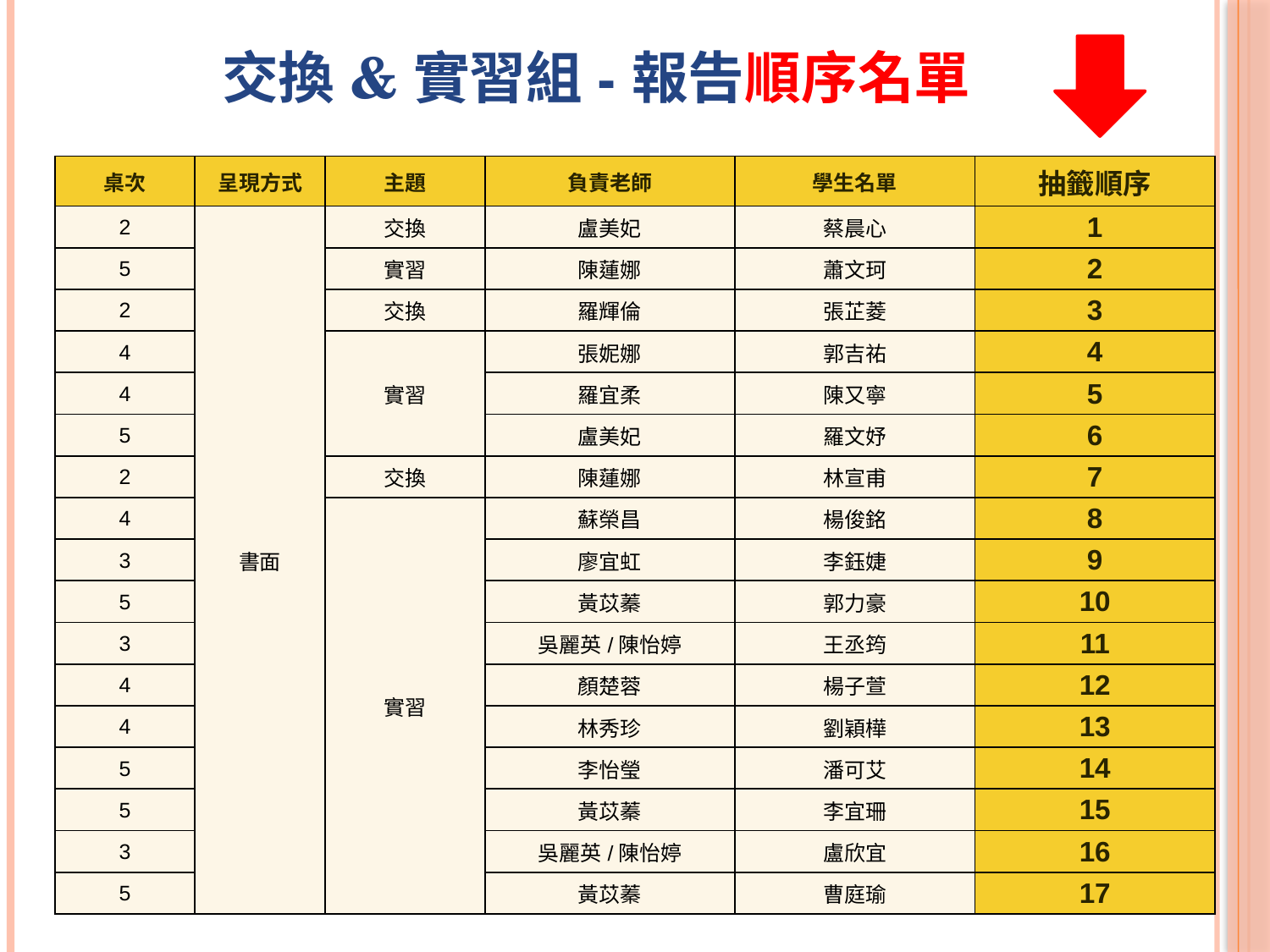

# 交換&實習組-報告順序名單

| 桌次 | 呈現方式 | 主題 | 負責老師 | 學生名單 | 抽籤順序 |
| --- | --- | --- | --- | --- | --- |
| 2 | 書面 | 交換 | 盧美妃 | 蔡晨心 | 1 |
| 5 |  | 實習 | 陳蓮娜 | 蕭文珂 | 2 |
| 2 |  | 交換 | 羅輝倫 | 張芷菱 | 3 |
| 4 |  | 實習 | 張妮娜 | 郭吉祐 | 4 |
| 4 |  |  | 羅宜柔 | 陳又寧 | 5 |
| 5 |  |  | 盧美妃 | 羅文妤 | 6 |
| 2 |  | 交換 | 陳蓮娜 | 林宣甫 | 7 |
| 4 |  | 實習 | 蘇榮昌 | 楊俊銘 | 8 |
| 3 |  |  | 廖宜虹 | 李鈺婕 | 9 |
| 5 |  |  | 黃苡蓁 | 郭力豪 | 10 |
| 3 |  |  | 吳麗英/陳怡婷 | 王丞筠 | 11 |
| 4 |  |  | 顏楚蓉 | 楊子萱 | 12 |
| 4 |  |  | 林秀珍 | 劉穎樺 | 13 |
| 5 |  |  | 李怡瑩 | 潘可艾 | 14 |
| 5 |  |  | 黃苡蓁 | 李宜珊 | 15 |
| 3 |  |  | 吳麗英/陳怡婷 | 盧欣宜 | 16 |
| 5 |  |  | 黃苡蓁 | 曹庭瑜 | 17 |